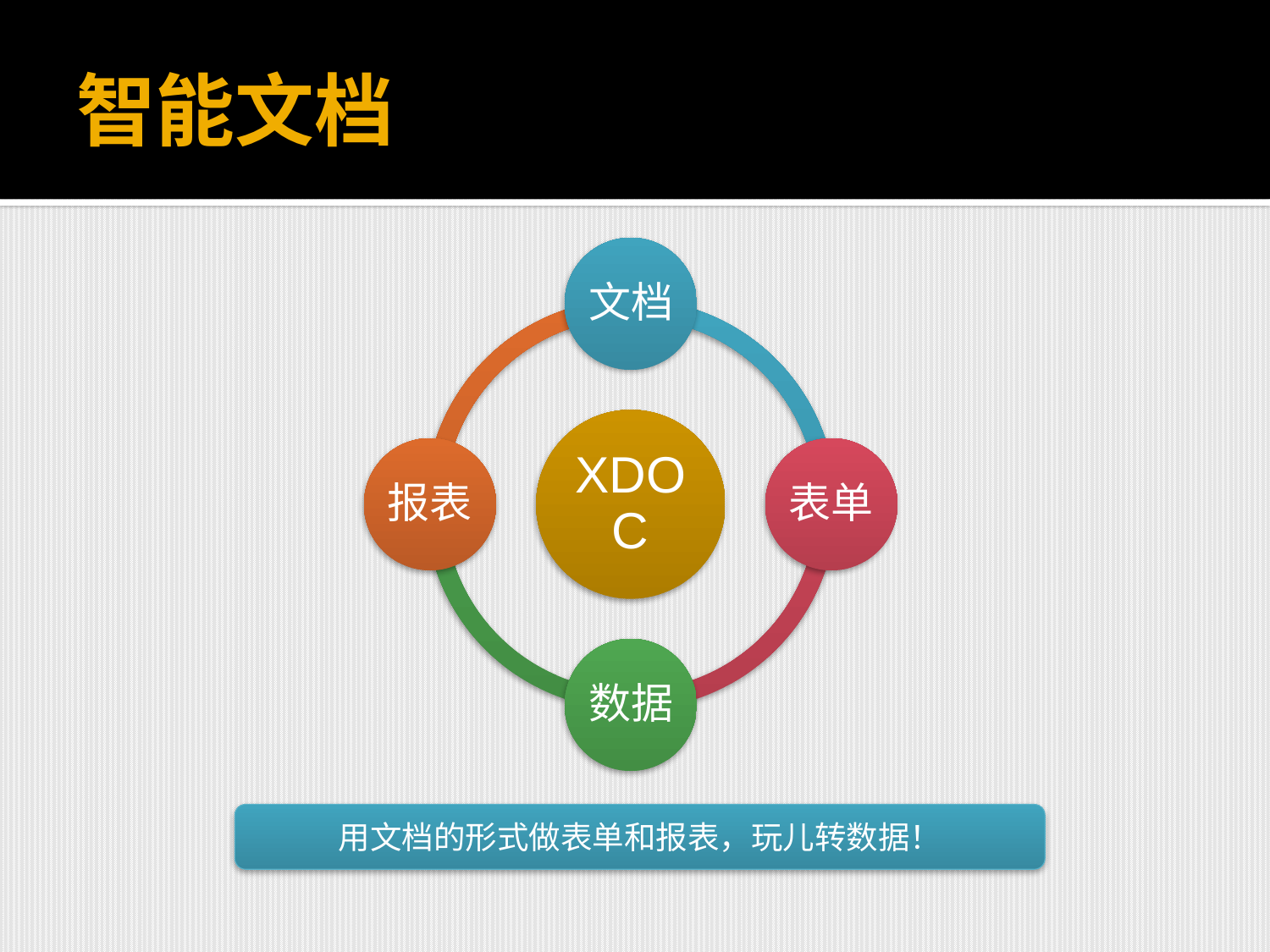

# 智能文档
XDOC
文档
表单
数据
报表
用文档的形式做表单和报表，玩儿转数据！